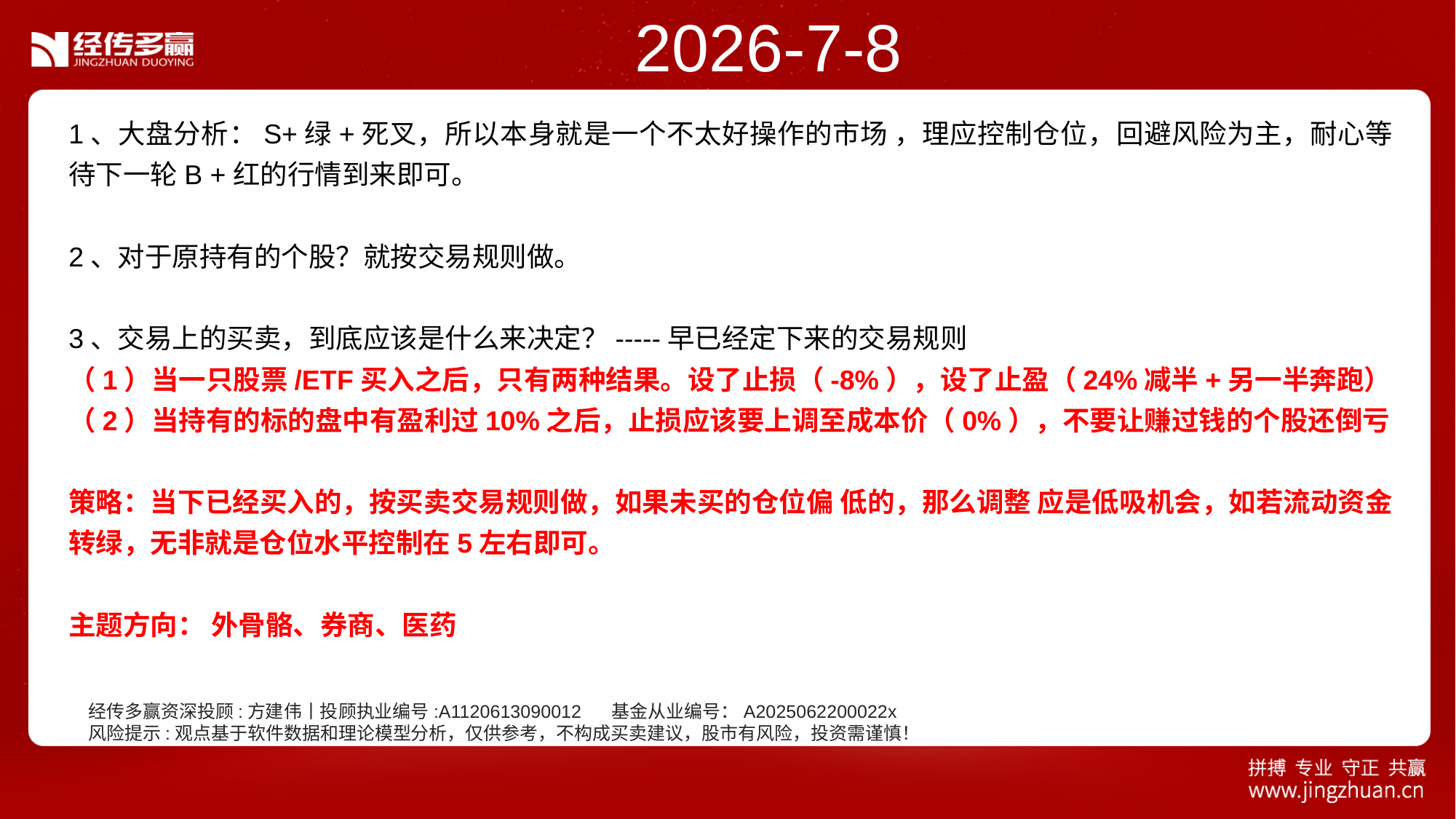

2026-7-8
1、大盘分析：S+绿+死叉，所以本身就是一个不太好操作的市场 ，理应控制仓位，回避风险为主，耐心等待下一轮B +红的行情到来即可。

2、对于原持有的个股？就按交易规则做。

3、交易上的买卖，到底应该是什么来决定？-----早已经定下来的交易规则
（1）当一只股票/ETF买入之后，只有两种结果。设了止损（-8%），设了止盈（24%减半+另一半奔跑）
（2）当持有的标的盘中有盈利过10%之后，止损应该要上调至成本价（0%），不要让赚过钱的个股还倒亏

策略：当下已经买入的，按买卖交易规则做，如果未买的仓位偏 低的，那么调整 应是低吸机会，如若流动资金转绿，无非就是仓位水平控制在5左右即可。

主题方向： 外骨骼、券商、医药